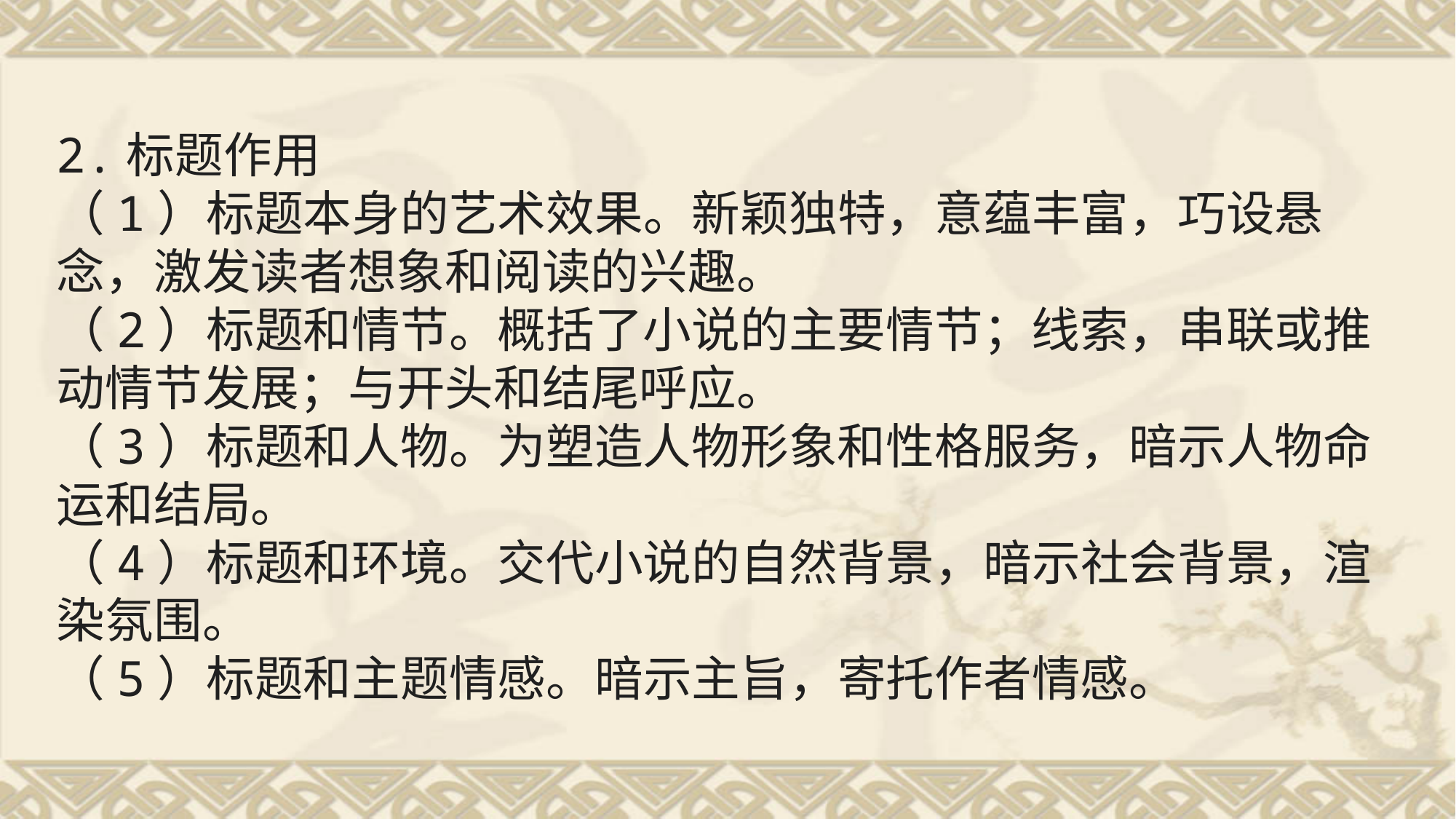

2.标题作用
（1）标题本身的艺术效果。新颖独特，意蕴丰富，巧设悬念，激发读者想象和阅读的兴趣。
（2）标题和情节。概括了小说的主要情节；线索，串联或推动情节发展；与开头和结尾呼应。
（3）标题和人物。为塑造人物形象和性格服务，暗示人物命运和结局。
（4）标题和环境。交代小说的自然背景，暗示社会背景，渲染氛围。
（5）标题和主题情感。暗示主旨，寄托作者情感。